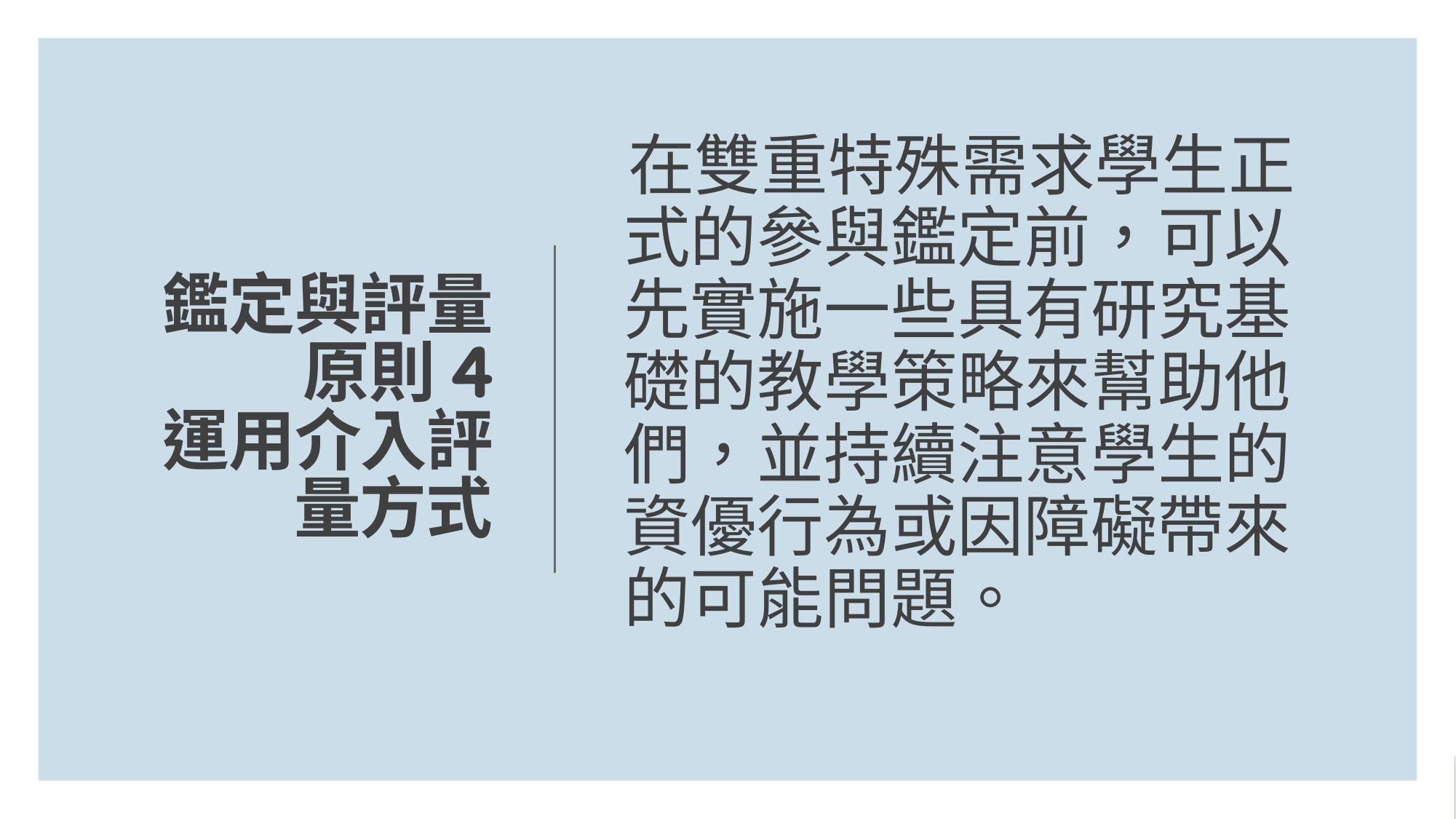

在雙重特殊需求學生正式的參與鑑定前，可以先實施一些具有研究基礎的教學策略來幫助他們，並持續注意學生的資優行為或因障礙帶來的可能問題。

# 鑑定與評量原則4 運用介入評量方式